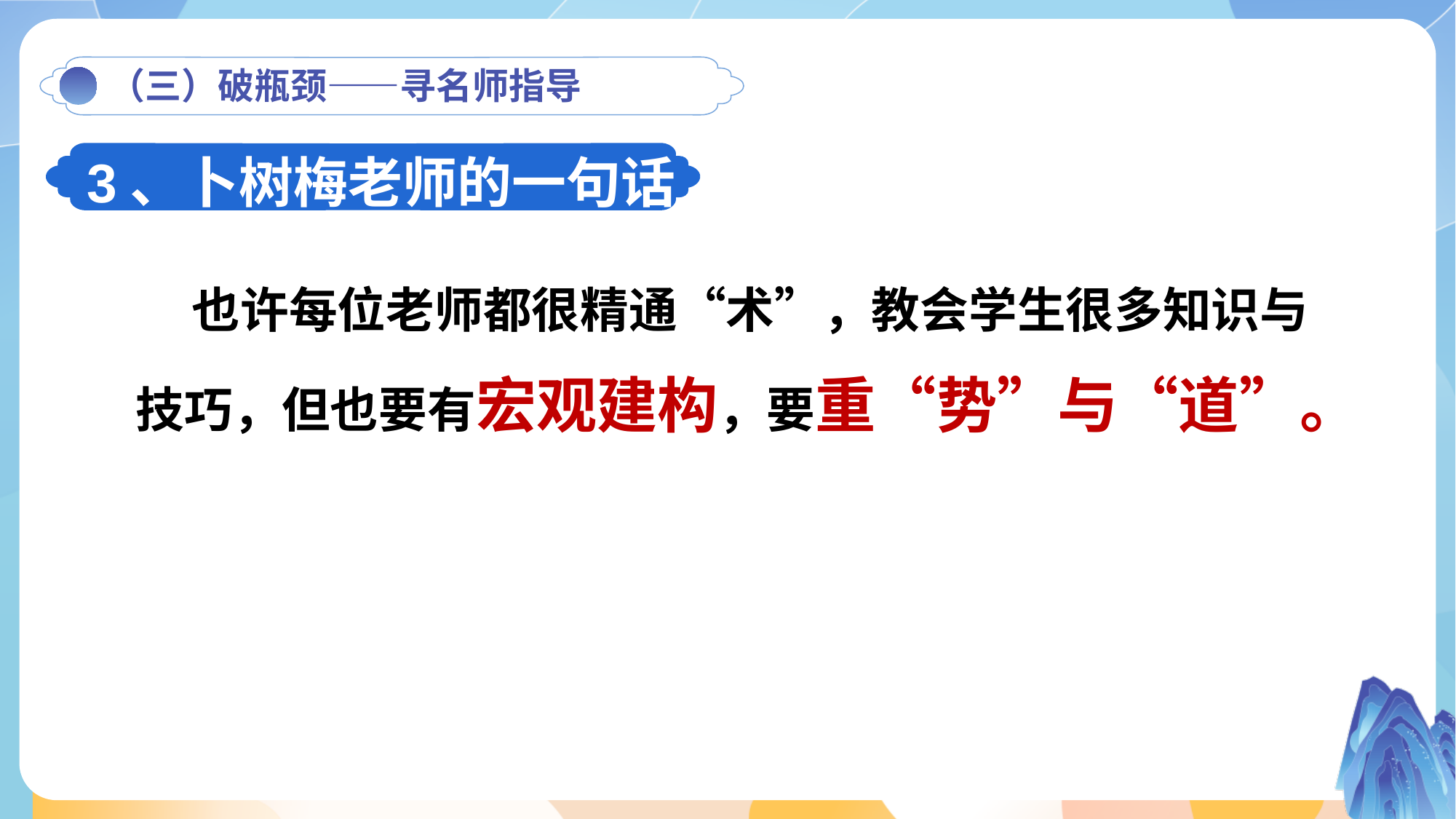

（三）破瓶颈——寻名师指导

3、卜树梅老师的一句话
    也许每位老师都很精通“术”，教会学生很多知识与技巧，但也要有宏观建构，要重“势”与“道”。